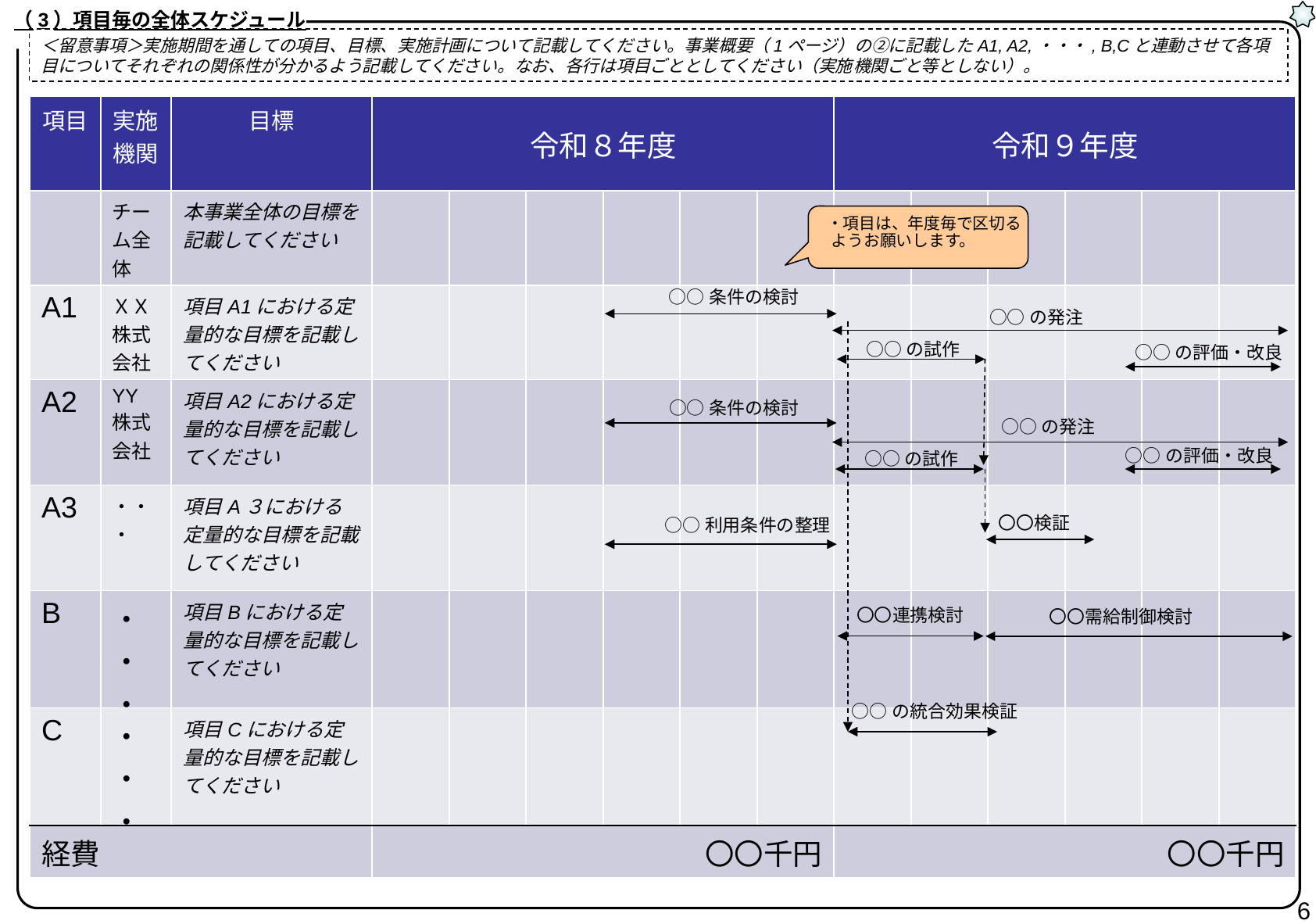

（3）項目毎の全体スケジュール

＜留意事項＞実施期間を通しての項目、目標、実施計画について記載してください。事業概要（1ページ）の②に記載したA1, A2,・・・, B,Cと連動させて各項目についてそれぞれの関係性が分かるよう記載してください。なお、各行は項目ごととしてください（実施機関ごと等としない）。
| 項目 | 実施機関 | 目標 | 令和８年度 |  |  |  |  |  | 令和９年度 |  |  |  |  |  |
| --- | --- | --- | --- | --- | --- | --- | --- | --- | --- | --- | --- | --- | --- | --- |
|  | チーム全体 | 本事業全体の目標を記載してください |  |  |  |  |  |  |  |  |  |  |  |  |
| A1 | ＸＸ株式会社 | 項目A1における定量的な目標を記載してください |  |  |  |  |  |  |  |  |  |  |  |  |
| A2 | YY株式会社 | 項目A2における定量的な目標を記載してください |  |  |  |  |  |  |  |  |  |  |  |  |
| A3 | ・・・ | 項目A３における定量的な目標を記載してください |  |  |  |  |  |  |  |  |  |  |  |  |
| B | ・・・ | 項目Bにおける定量的な目標を記載してください |  |  |  |  |  |  |  |  |  |  |  |  |
| C | ・・・ | 項目Cにおける定量的な目標を記載してください |  |  |  |  |  |  |  |  |  |  |  |  |
| 経費 |  |  | 〇〇千円 |  |  |  |  |  | 〇〇千円 |  |  |  |  |  |

・項目は、年度毎で区切るようお願いします。
○○条件の検討
○○の発注
○○の試作
○○の評価・改良
○○条件の検討
○○の発注
○○の評価・改良
○○の試作
〇〇検証
○○利用条件の整理
〇〇連携検討
〇〇需給制御検討
○○の統合効果検証
6